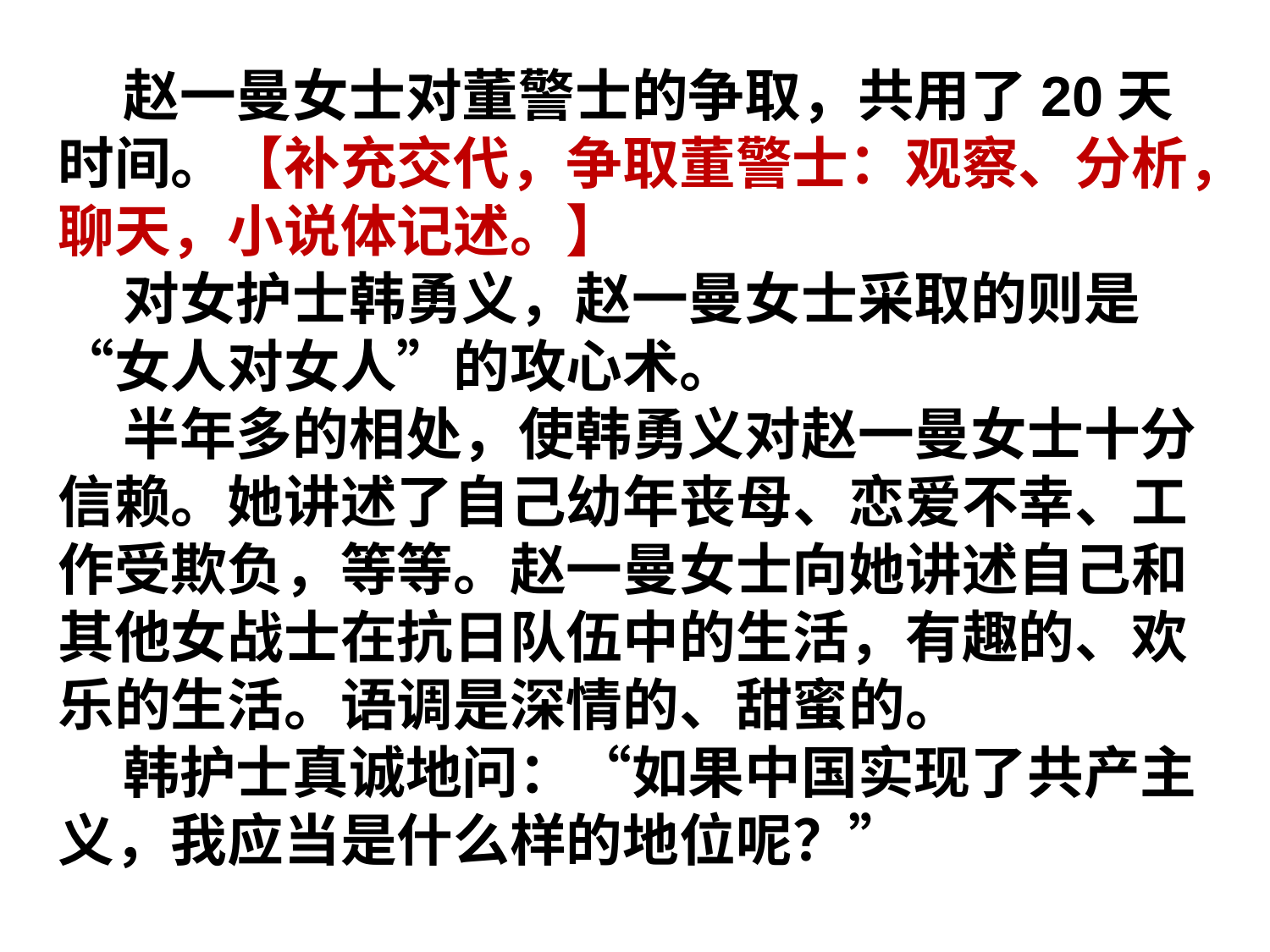

赵一曼女士对董警士的争取，共用了20天时间。【补充交代，争取董警士：观察、分析，聊天，小说体记述。】
    对女护士韩勇义，赵一曼女士采取的则是“女人对女人”的攻心术。
    半年多的相处，使韩勇义对赵一曼女士十分信赖。她讲述了自己幼年丧母、恋爱不幸、工作受欺负，等等。赵一曼女士向她讲述自己和其他女战士在抗日队伍中的生活，有趣的、欢乐的生活。语调是深情的、甜蜜的。
    韩护士真诚地问：“如果中国实现了共产主义，我应当是什么样的地位呢？”